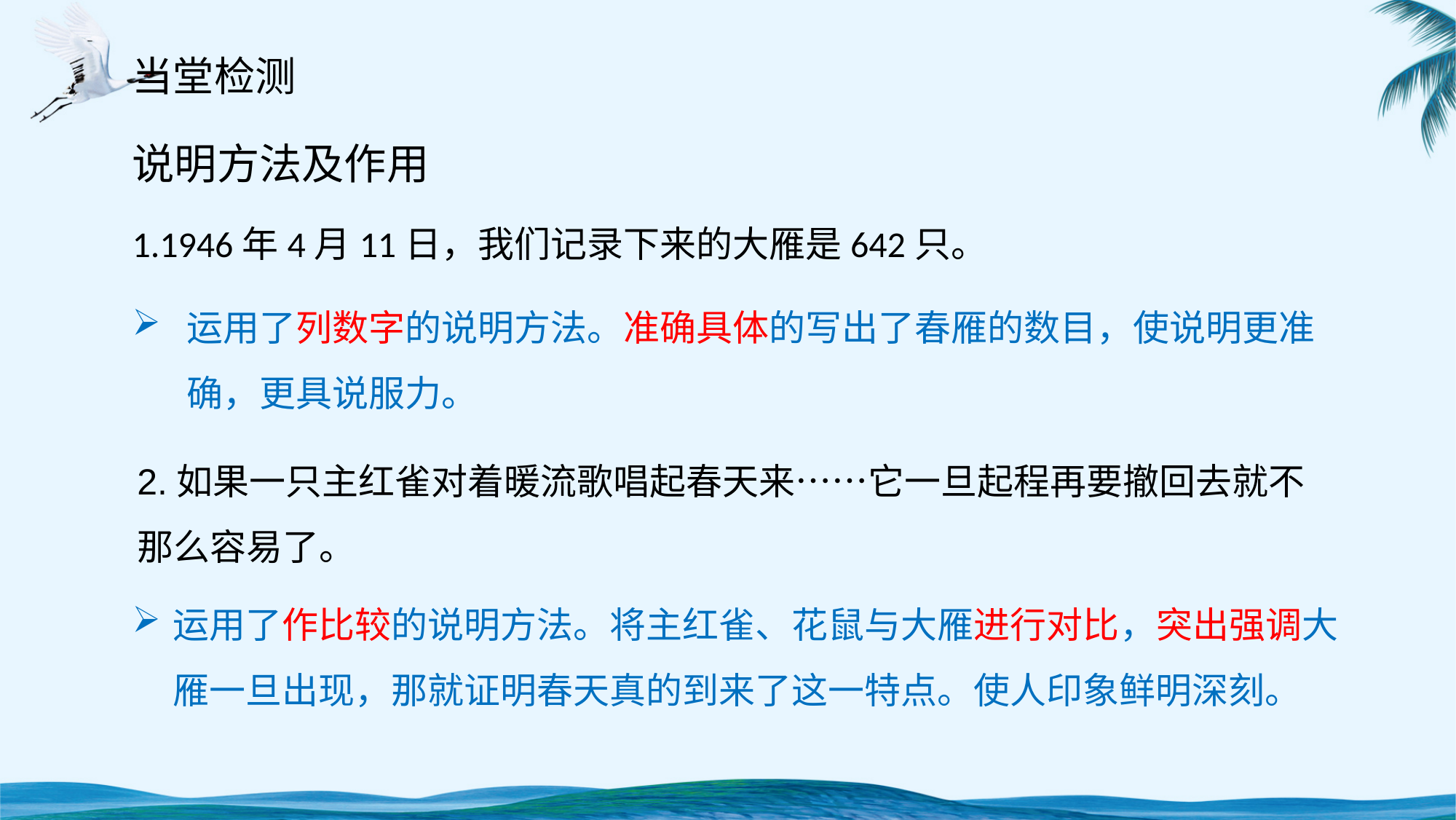

当堂检测

说明方法及作用
1.1946年4月11日，我们记录下来的大雁是642只。
运用了列数字的说明方法。准确具体的写出了春雁的数目，使说明更准确，更具说服力。
2.如果一只主红雀对着暖流歌唱起春天来……它一旦起程再要撤回去就不那么容易了。
运用了作比较的说明方法。将主红雀、花鼠与大雁进行对比，突出强调大雁一旦出现，那就证明春天真的到来了这一特点。使人印象鲜明深刻。